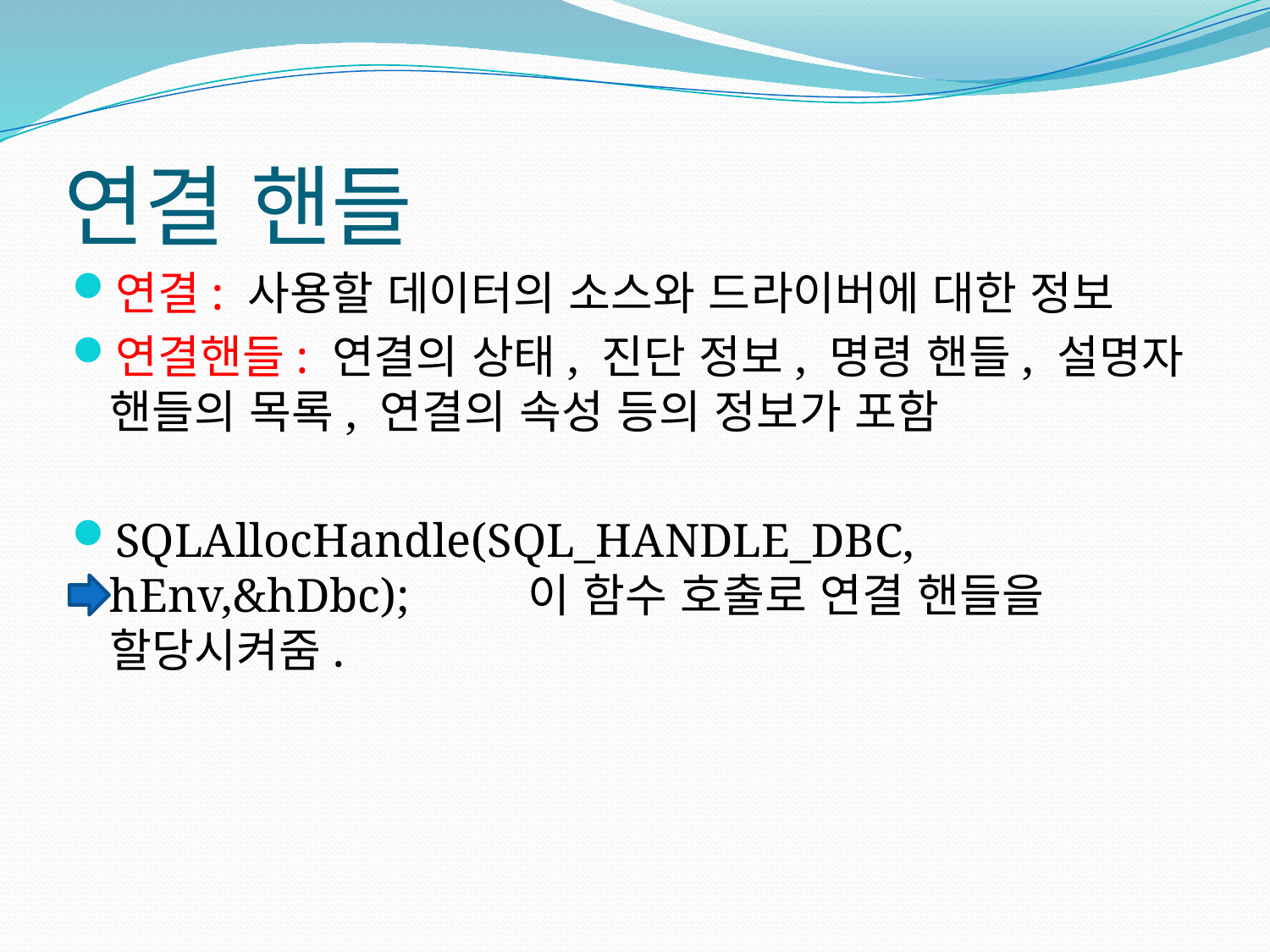

# 연결 핸들
연결: 사용할 데이터의 소스와 드라이버에 대한 정보
연결핸들: 연결의 상태, 진단 정보, 명령 핸들, 설명자 핸들의 목록, 연결의 속성 등의 정보가 포함

SQLAllocHandle(SQL_HANDLE_DBC, hEnv,&hDbc);         이 함수 호출로 연결 핸들을 할당시켜줌.